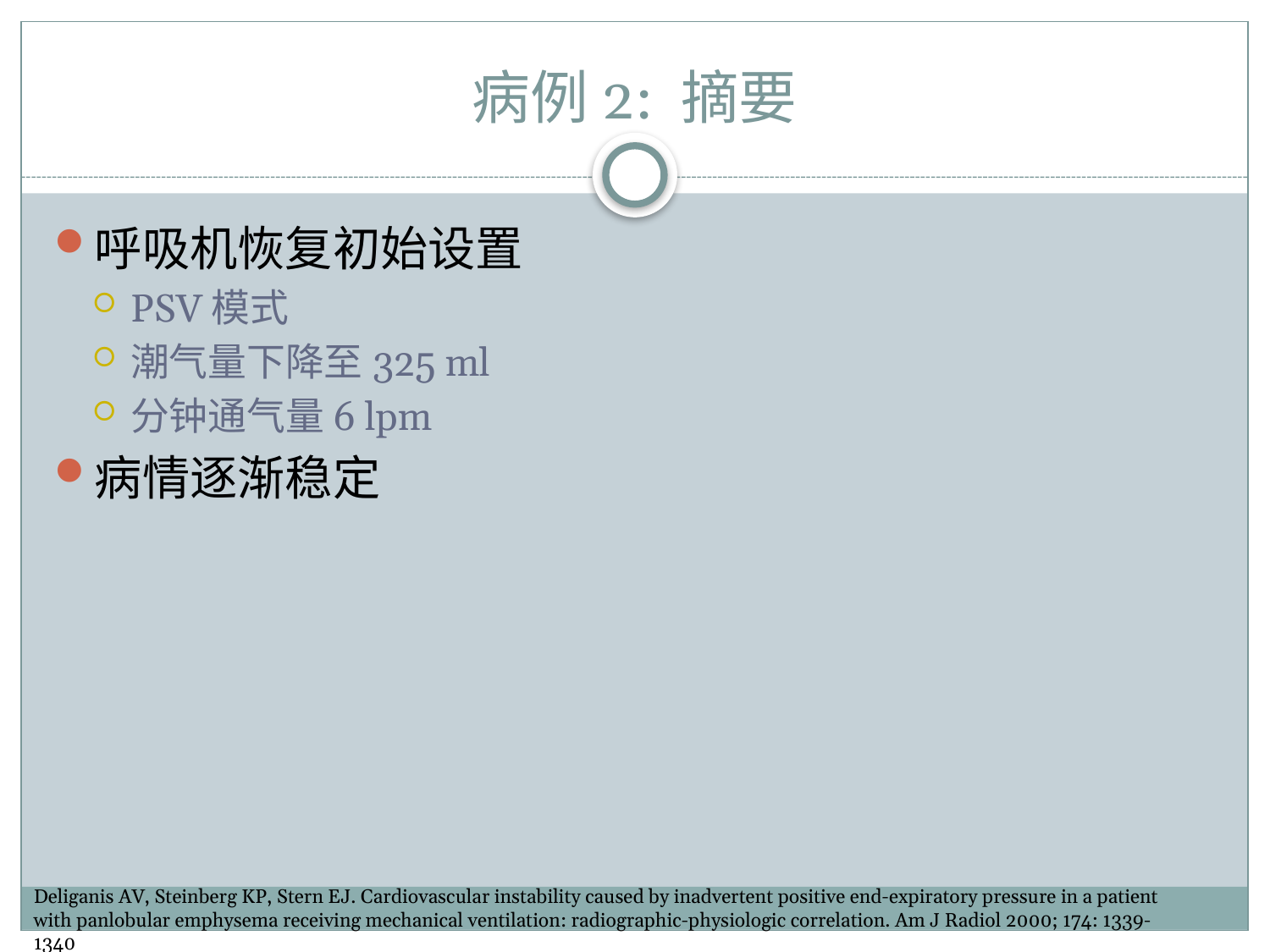

# 病例2: 摘要
呼吸机恢复初始设置
PSV模式
潮气量下降至325 ml
分钟通气量6 lpm
病情逐渐稳定
Deliganis AV, Steinberg KP, Stern EJ. Cardiovascular instability caused by inadvertent positive end-expiratory pressure in a patient with panlobular emphysema receiving mechanical ventilation: radiographic-physiologic correlation. Am J Radiol 2000; 174: 1339-1340